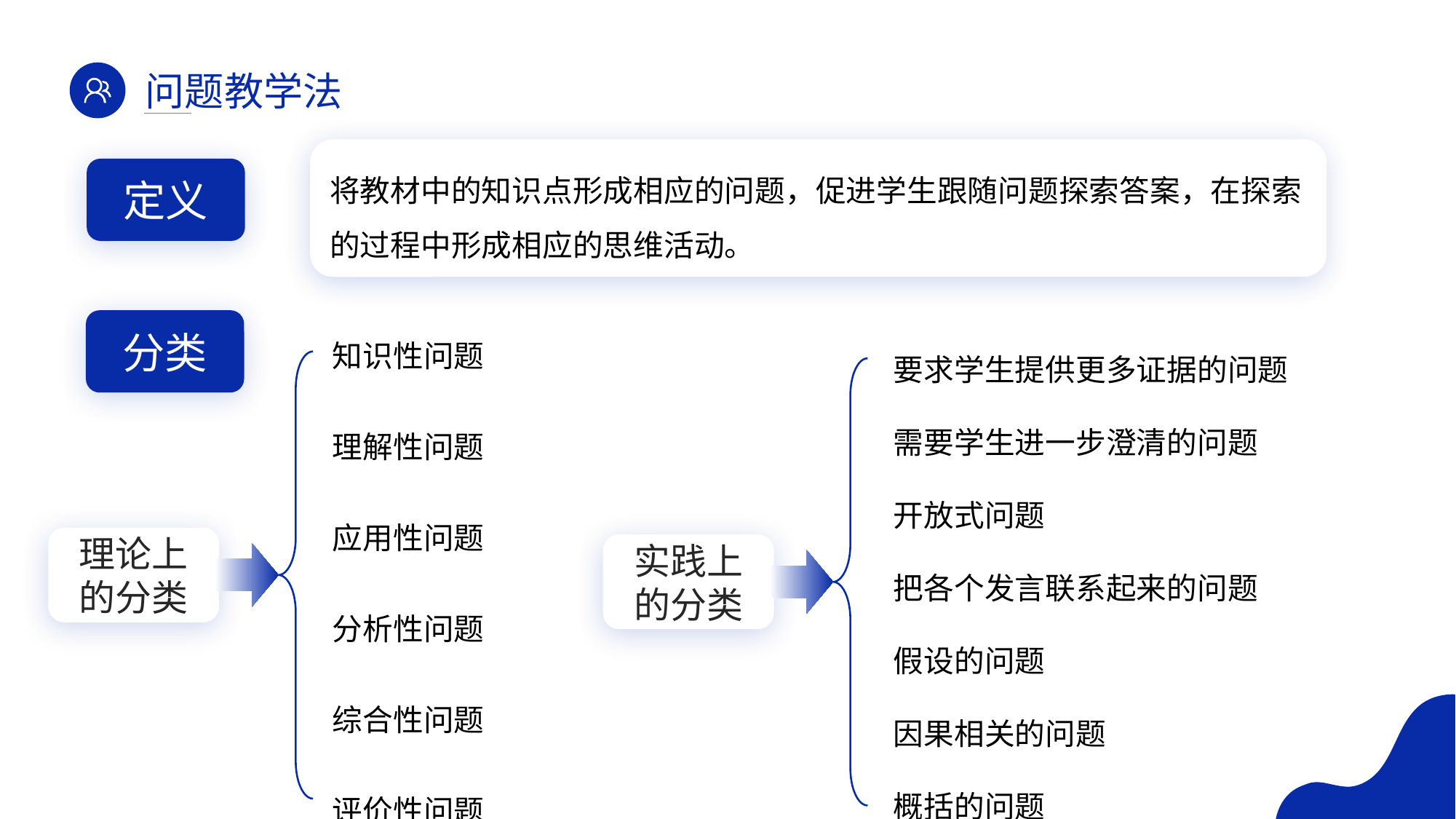

问题教学法
将教材中的知识点形成相应的问题，促进学生跟随问题探索答案，在探索的过程中形成相应的思维活动。
定义
知识性问题
理解性问题
应用性问题
分析性问题
综合性问题
评价性问题
要求学生提供更多证据的问题
需要学生进一步澄清的问题
开放式问题
把各个发言联系起来的问题
假设的问题
因果相关的问题
概括的问题
分类

理论上的分类
实践上的分类